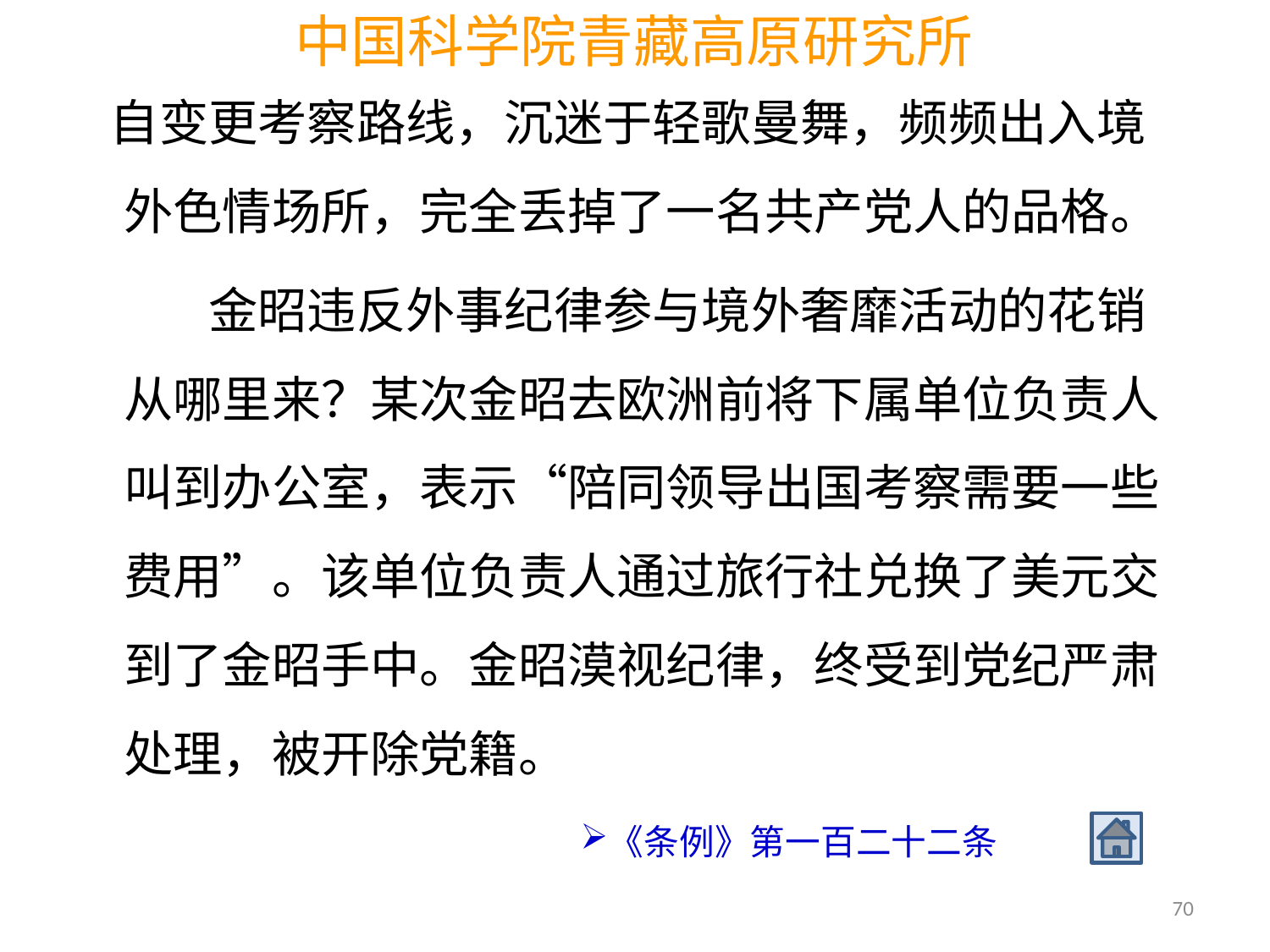

自变更考察路线，沉迷于轻歌曼舞，频频出入境外色情场所，完全丢掉了一名共产党人的品格。
  　　金昭违反外事纪律参与境外奢靡活动的花销从哪里来？某次金昭去欧洲前将下属单位负责人叫到办公室，表示“陪同领导出国考察需要一些费用”。该单位负责人通过旅行社兑换了美元交到了金昭手中。金昭漠视纪律，终受到党纪严肃处理，被开除党籍。
《条例》第一百二十二条

70